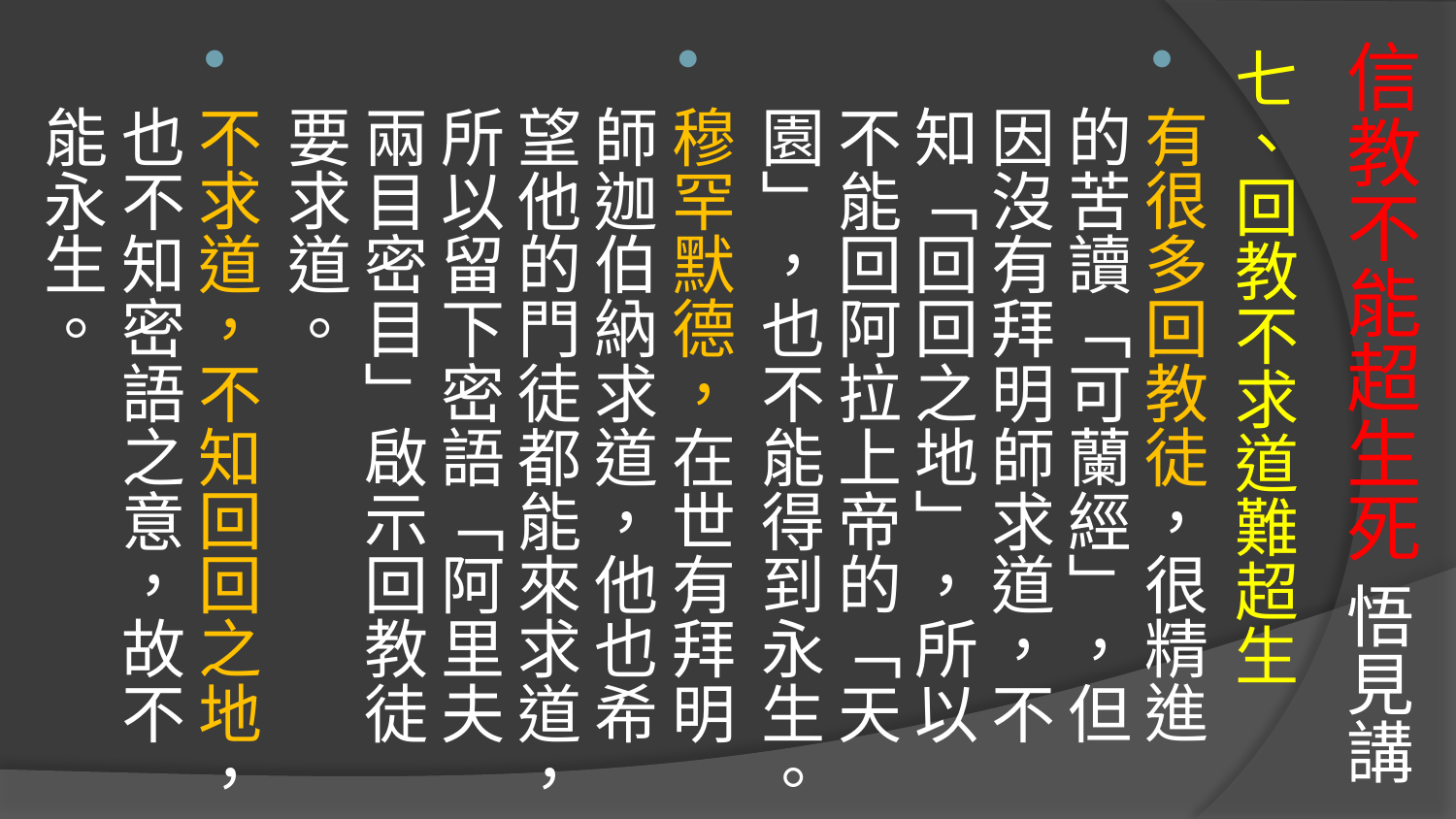

七、回教不求道難超生
有很多回教徒，很精進的苦讀「可蘭經」，但因沒有拜明師求道，不知「回回之地」，所以不能回阿拉上帝的「天園」，也不能得到永生。
穆罕默德，在世有拜明師迦伯納求道，他也希望他的門徒都能來求道，所以留下密語「阿里夫兩目密目」啟示回教徒要求道。
不求道，不知回回之地，也不知密語之意，故不能永生。
# 信教不能超生死 悟見講